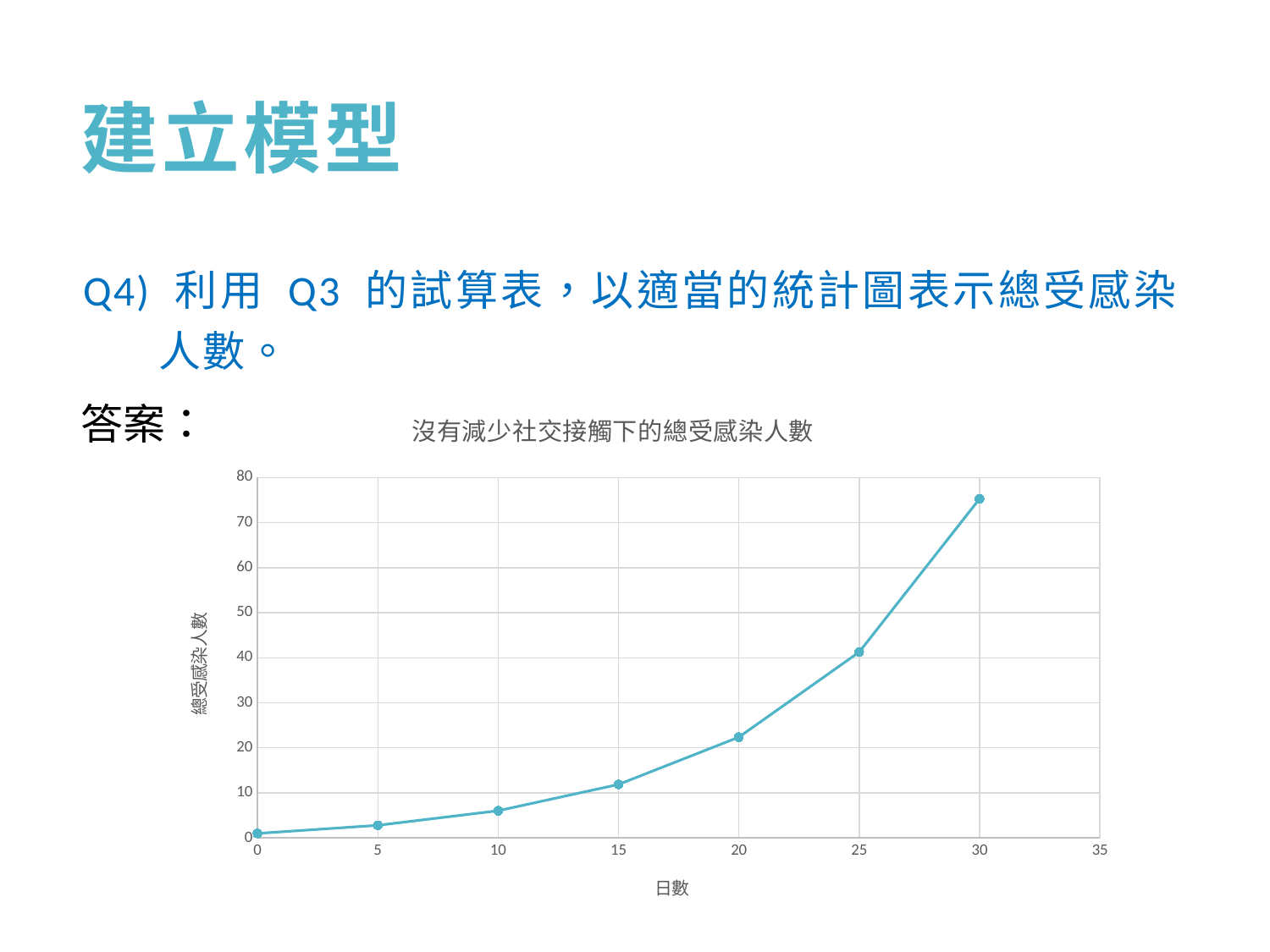

# 建立模型
Q4) 利用 Q3 的試算表，以適當的統計圖表示總受感染人數。
答案：

### Chart: 沒有減少社交接觸下的總受感染人數

| Category |  |
|---|---|